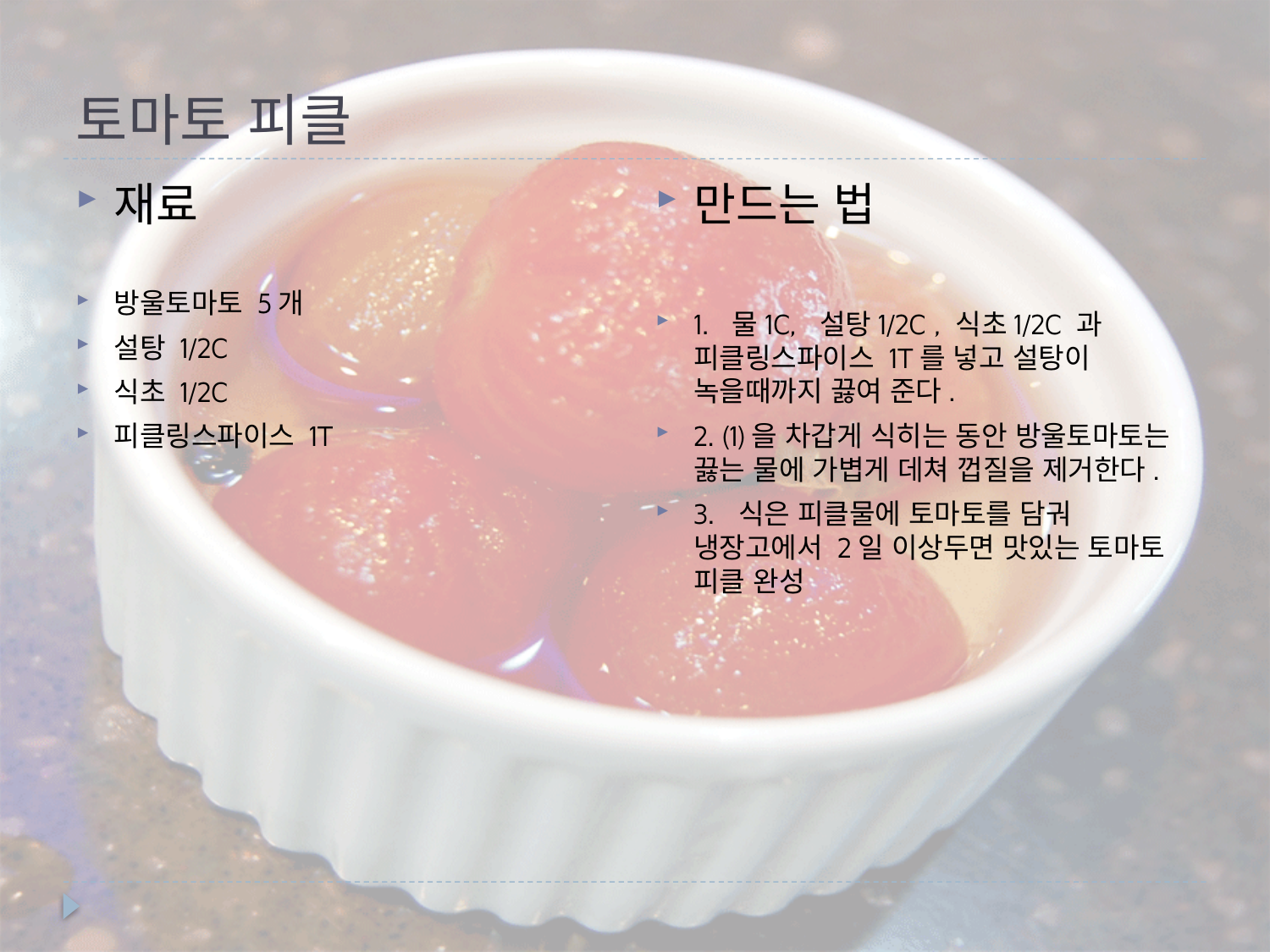

# 토마토 피클
만드는 법

1.  물1C,  설탕1/2C , 식초1/2C 과 피클링스파이스 1T를 넣고 설탕이 녹을때까지 끓여 준다.
2. (1)을 차갑게 식히는 동안 방울토마토는 끓는 물에 가볍게 데쳐 껍질을 제거한다.
3.  식은 피클물에 토마토를 담궈 냉장고에서 2일 이상두면 맛있는 토마토 피클 완성
재료

방울토마토 5개
설탕 1/2C
식초 1/2C
피클링스파이스 1T